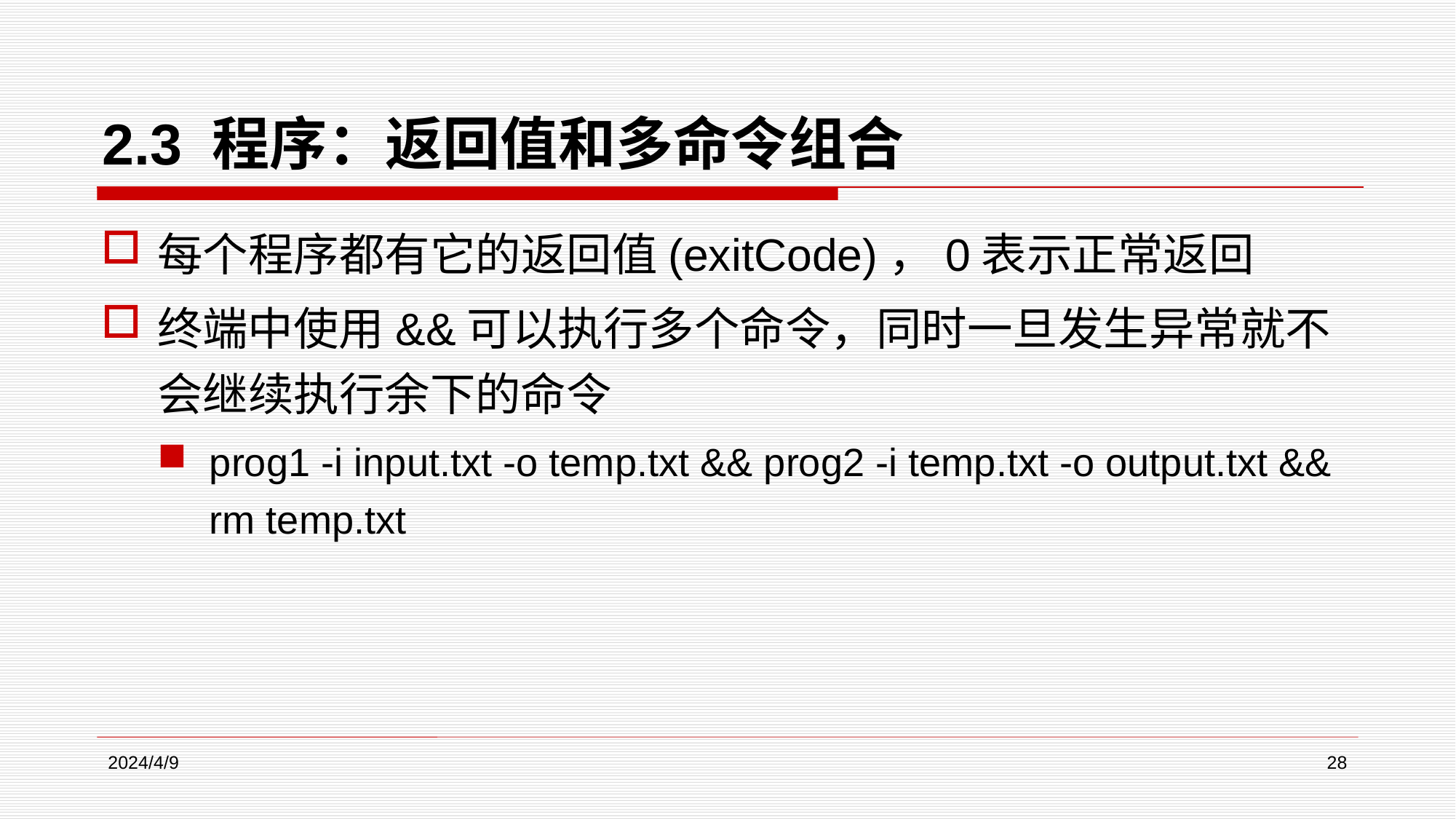

# 2.3 程序：返回值和多命令组合
每个程序都有它的返回值(exitCode)，0表示正常返回
终端中使用&&可以执行多个命令，同时一旦发生异常就不会继续执行余下的命令
prog1 -i input.txt -o temp.txt && prog2 -i temp.txt -o output.txt && rm temp.txt
2024/4/9
28